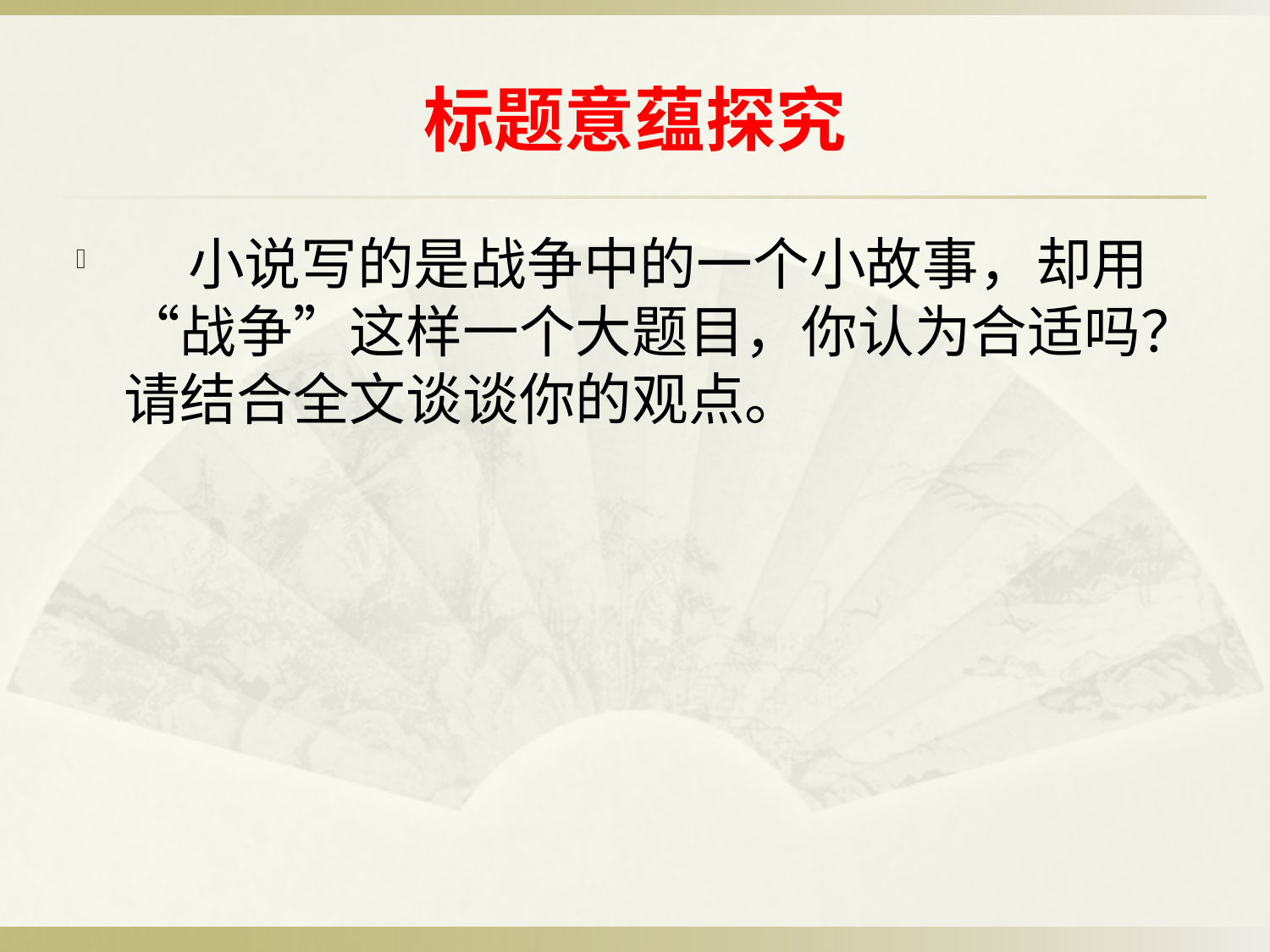

# 标题意蕴探究
    小说写的是战争中的一个小故事，却用“战争”这样一个大题目，你认为合适吗？请结合全文谈谈你的观点。